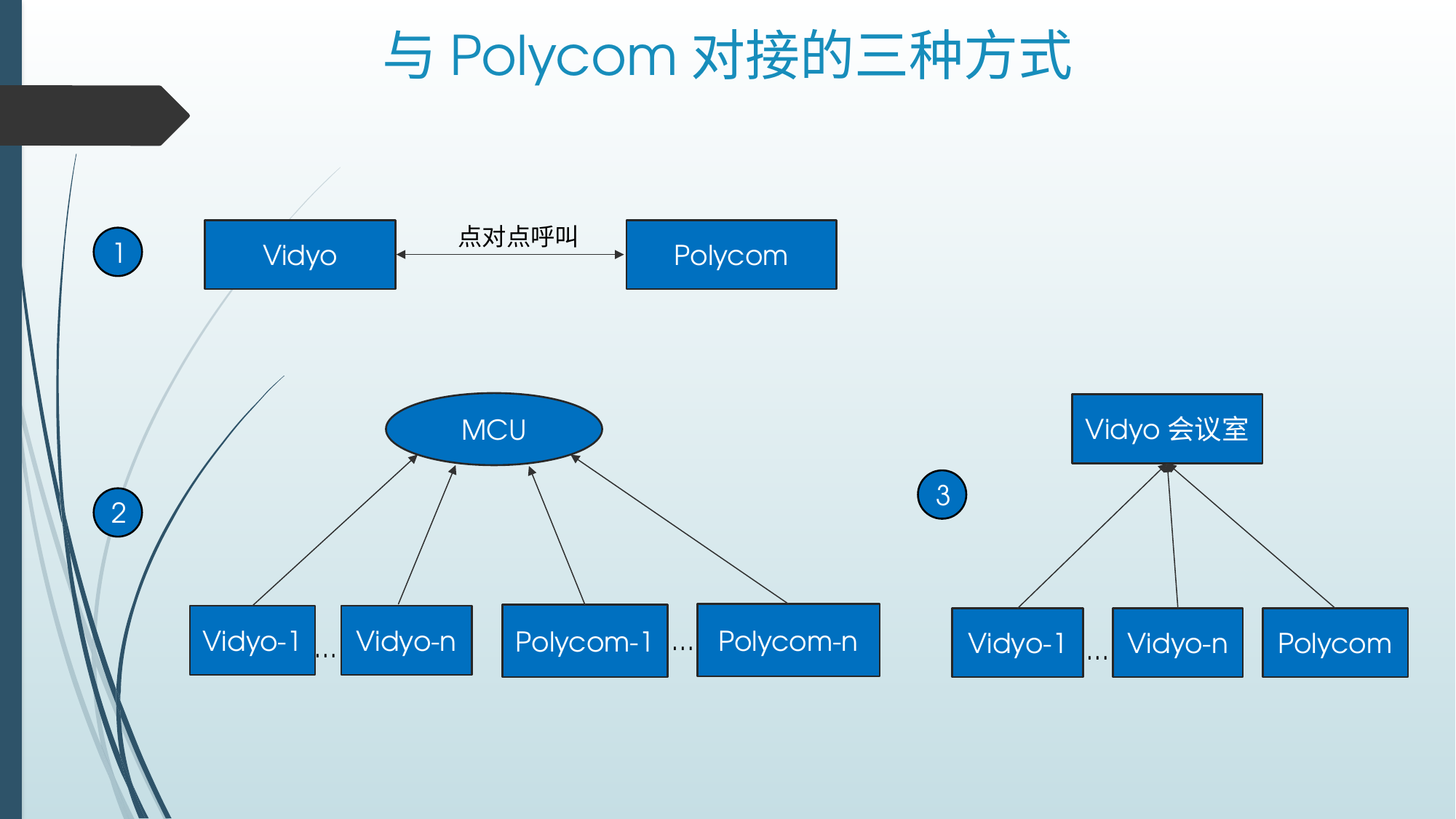

与Polycom对接的三种方式

点对点呼叫
Vidyo
Polycom
1
MCU
Vidyo会议室
3
2
Polycom-n
Polycom-1
Vidyo-1
Vidyo-n
Vidyo-1
Vidyo-n
Polycom
…
…
…